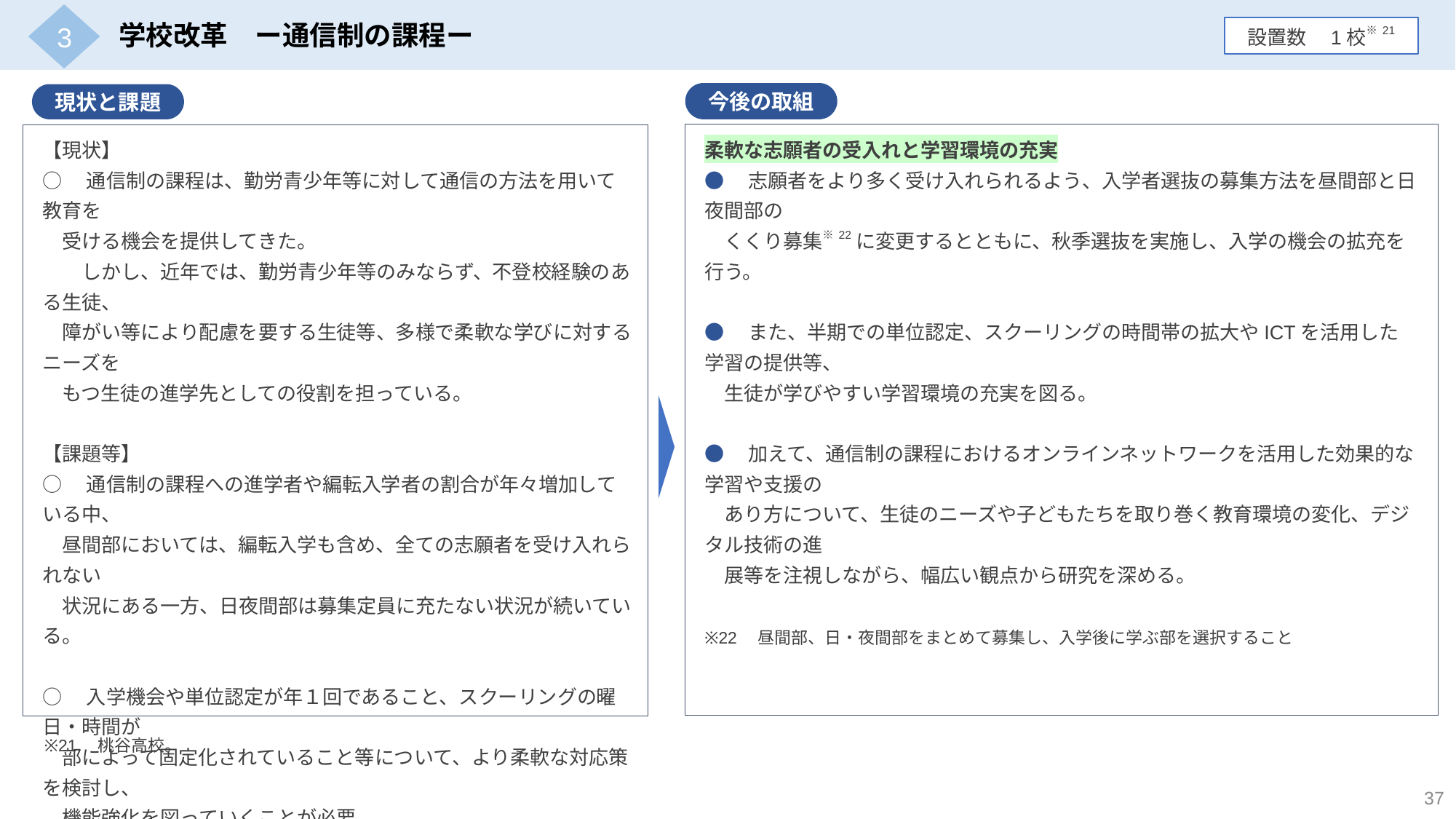

3
学校改革　ー通信制の課程ー
設置数　1校※21
今後の取組
現状と課題

【現状】
○　通信制の課程は、勤労青少年等に対して通信の方法を用いて教育を
　受ける機会を提供してきた。
　　しかし、近年では、勤労青少年等のみならず、不登校経験のある生徒、
　障がい等により配慮を要する生徒等、多様で柔軟な学びに対するニーズを
　もつ生徒の進学先としての役割を担っている。

【課題等】
○　通信制の課程への進学者や編転入学者の割合が年々増加している中、
　昼間部においては、編転入学も含め、全ての志願者を受け入れられない
　状況にある一方、日夜間部は募集定員に充たない状況が続いている。

○　入学機会や単位認定が年１回であること、スクーリングの曜日・時間が
　部によって固定化されていること等について、より柔軟な対応策を検討し、
　機能強化を図っていくことが必要。
柔軟な志願者の受入れと学習環境の充実
●　志願者をより多く受け入れられるよう、入学者選抜の募集方法を昼間部と日夜間部の
　くくり募集※22に変更するとともに、秋季選抜を実施し、入学の機会の拡充を行う。

●　また、半期での単位認定、スクーリングの時間帯の拡大やICTを活用した学習の提供等、
　生徒が学びやすい学習環境の充実を図る。

●　加えて、通信制の課程におけるオンラインネットワークを活用した効果的な学習や支援の
　あり方について、生徒のニーズや子どもたちを取り巻く教育環境の変化、デジタル技術の進
　展等を注視しながら、幅広い観点から研究を深める。

※22　昼間部、日・夜間部をまとめて募集し、入学後に学ぶ部を選択すること

※21　桃谷高校。
37